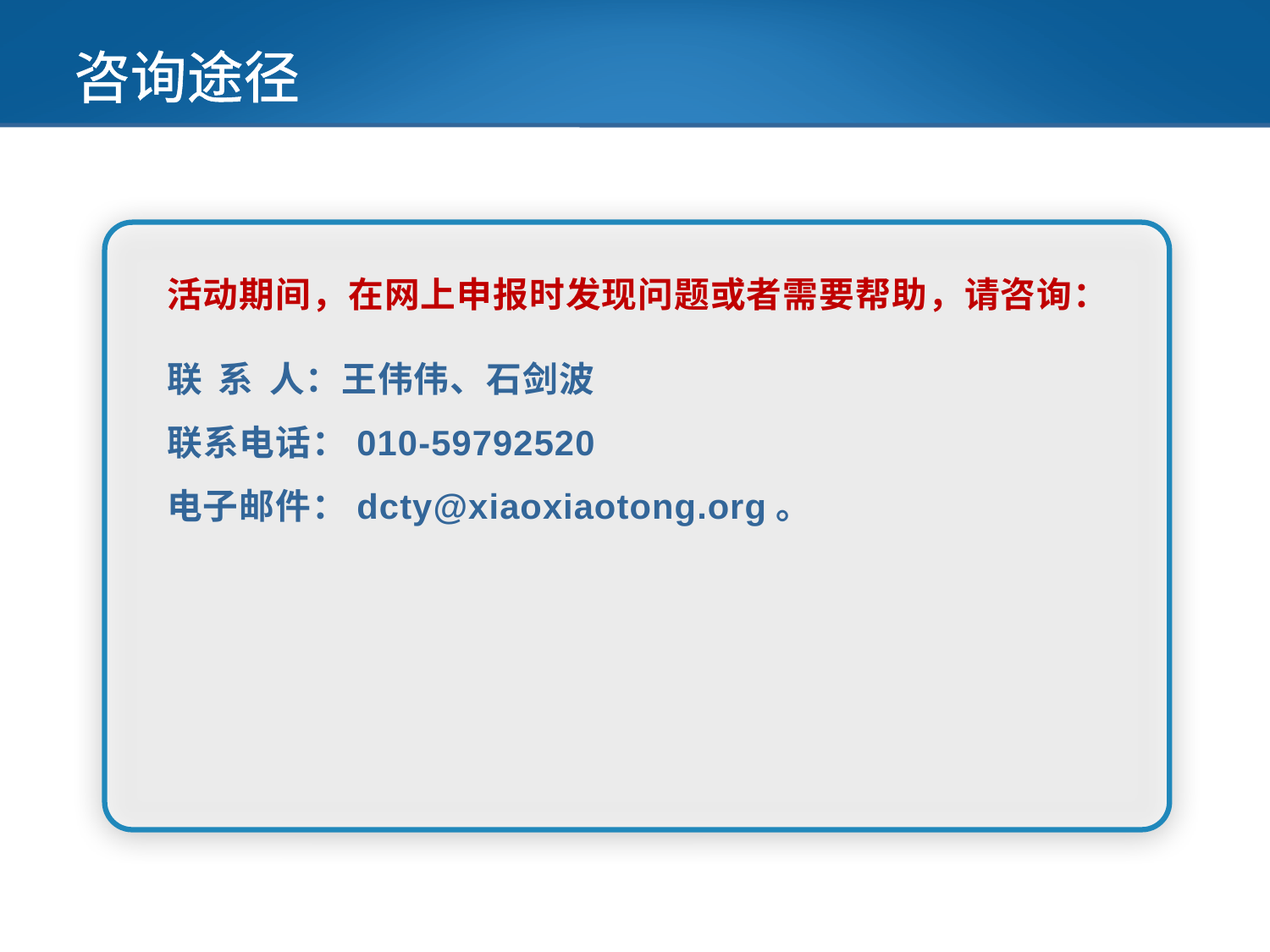

# 咨询途径

活动期间，在网上申报时发现问题或者需要帮助，请咨询：
联  系  人：王伟伟、石剑波
联系电话：010-59792520
电子邮件：dcty@xiaoxiaotong.org。